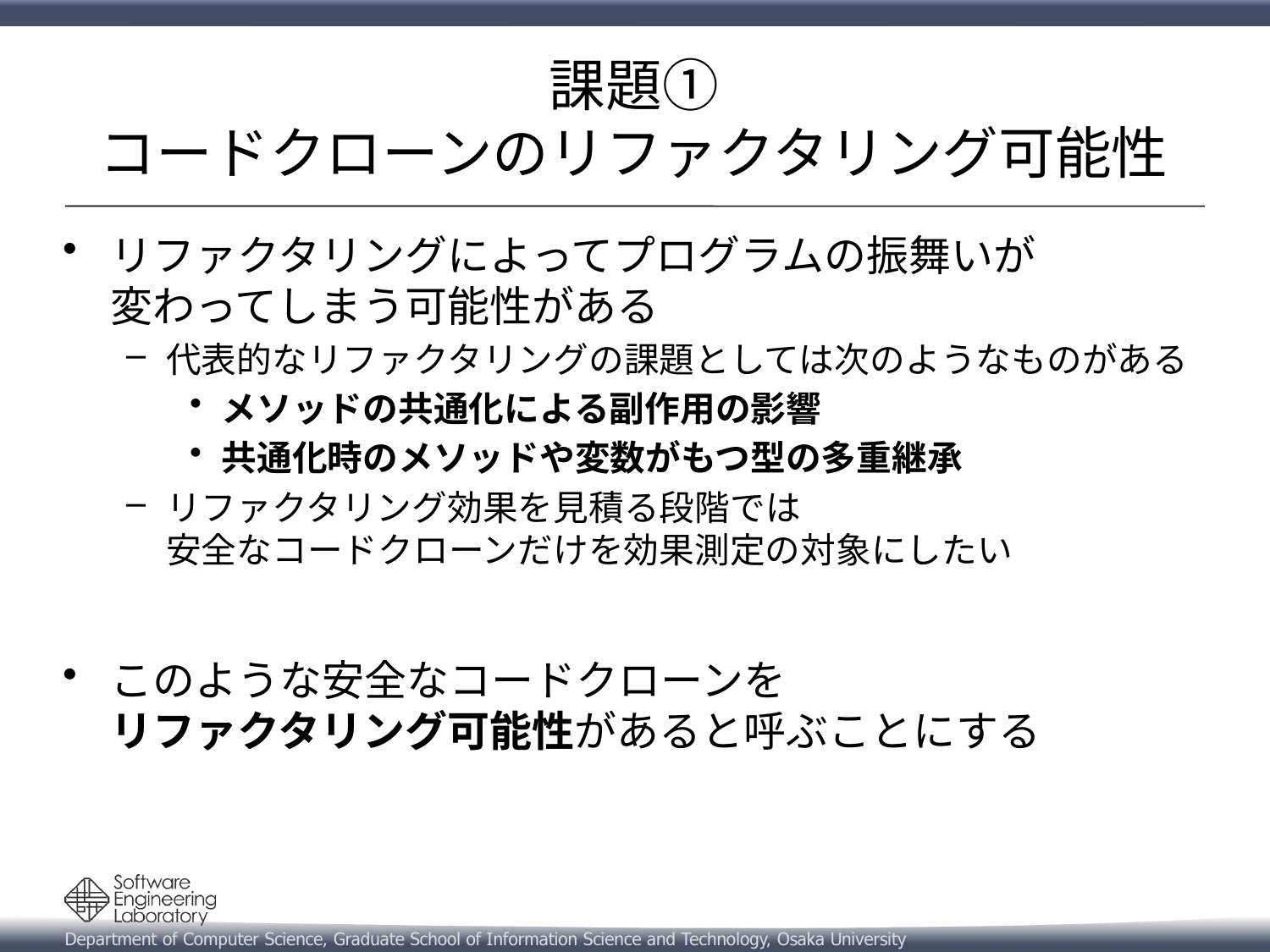

# 課題① コードクローンのリファクタリング可能性
リファクタリングによってプログラムの振舞いが
変わってしまう可能性がある
代表的なリファクタリングの課題としては次のようなものがある
メソッドの共通化による副作用の影響
共通化時のメソッドや変数がもつ型の多重継承
リファクタリング効果を見積る段階では
安全なコードクローンだけを効果測定の対象にしたい

このような安全なコードクローンを
リファクタリング可能性があると呼ぶことにする